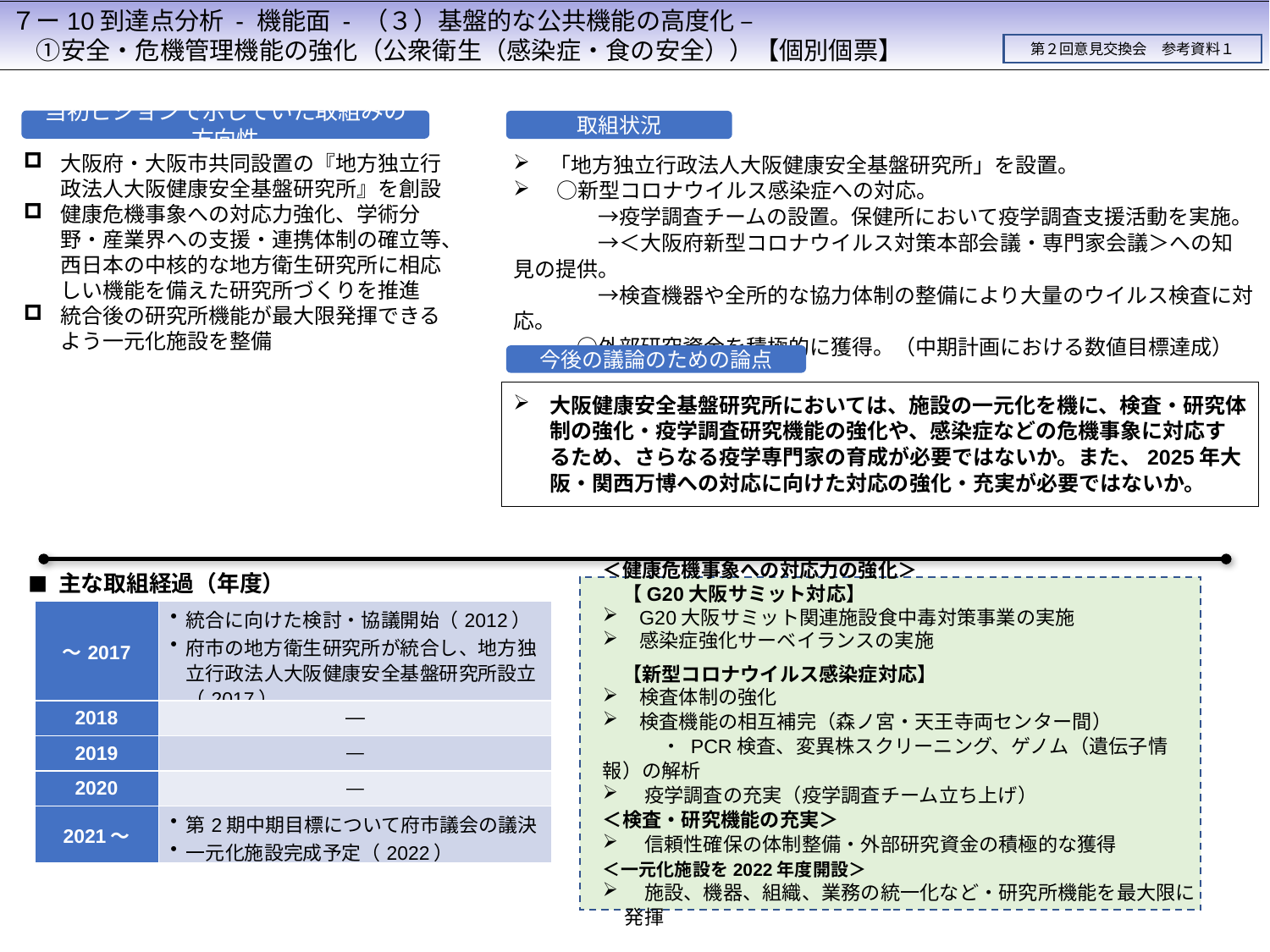

７ー10到達点分析 - 機能面 - （３）基盤的な公共機能の高度化 –
　①安全・危機管理機能の強化（公衆衛生（感染症・食の安全））【個別個票】
第２回意見交換会　参考資料１
当初ビジョンで示していた取組みの方向性
取組状況
大阪府・大阪市共同設置の『地方独立行政法人大阪健康安全基盤研究所』を創設
健康危機事象への対応力強化、学術分野・産業界への支援・連携体制の確立等、西日本の中核的な地方衛生研究所に相応しい機能を備えた研究所づくりを推進
統合後の研究所機能が最大限発揮できるよう一元化施設を整備
「地方独立行政法人大阪健康安全基盤研究所」を設置。
　○新型コロナウイルス感染症への対応。
　　　　→疫学調査チームの設置。保健所において疫学調査支援活動を実施。
　　　　→＜大阪府新型コロナウイルス対策本部会議・専門家会議＞への知見の提供。
　　　　→検査機器や全所的な協力体制の整備により大量のウイルス検査に対応。
　　　○外部研究資金を積極的に獲得。（中期計画における数値目標達成）

今後の議論のための論点
大阪健康安全基盤研究所においては、施設の一元化を機に、検査・研究体制の強化・疫学調査研究機能の強化や、感染症などの危機事象に対応するため、さらなる疫学専門家の育成が必要ではないか。また、2025年大阪・関西万博への対応に向けた対応の強化・充実が必要ではないか。
■ 主な取組経過（年度）

＜健康危機事象への対応力の強化＞
　【G20大阪サミット対応】
G20大阪サミット関連施設食中毒対策事業の実施
感染症強化サーベイランスの実施
　【新型コロナウイルス感染症対応】
検査体制の強化
検査機能の相互補完（森ノ宮・天王寺両センター間）
　　　・ PCR検査、変異株スクリーニング、ゲノム（遺伝子情報）の解析
　疫学調査の充実（疫学調査チーム立ち上げ）
＜検査・研究機能の充実＞
　信頼性確保の体制整備・外部研究資金の積極的な獲得
＜一元化施設を2022年度開設＞
　施設、機器、組織、業務の統一化など・研究所機能を最大限に発揮
| ～2017 | 統合に向けた検討・協議開始（2012） 府市の地方衛生研究所が統合し、地方独立行政法人大阪健康安全基盤研究所設立（2017） |
| --- | --- |
| 2018 | ― |
| 2019 | ― |
| 2020 | ― |
| 2021～ | 第2期中期目標について府市議会の議決 一元化施設完成予定（2022） |